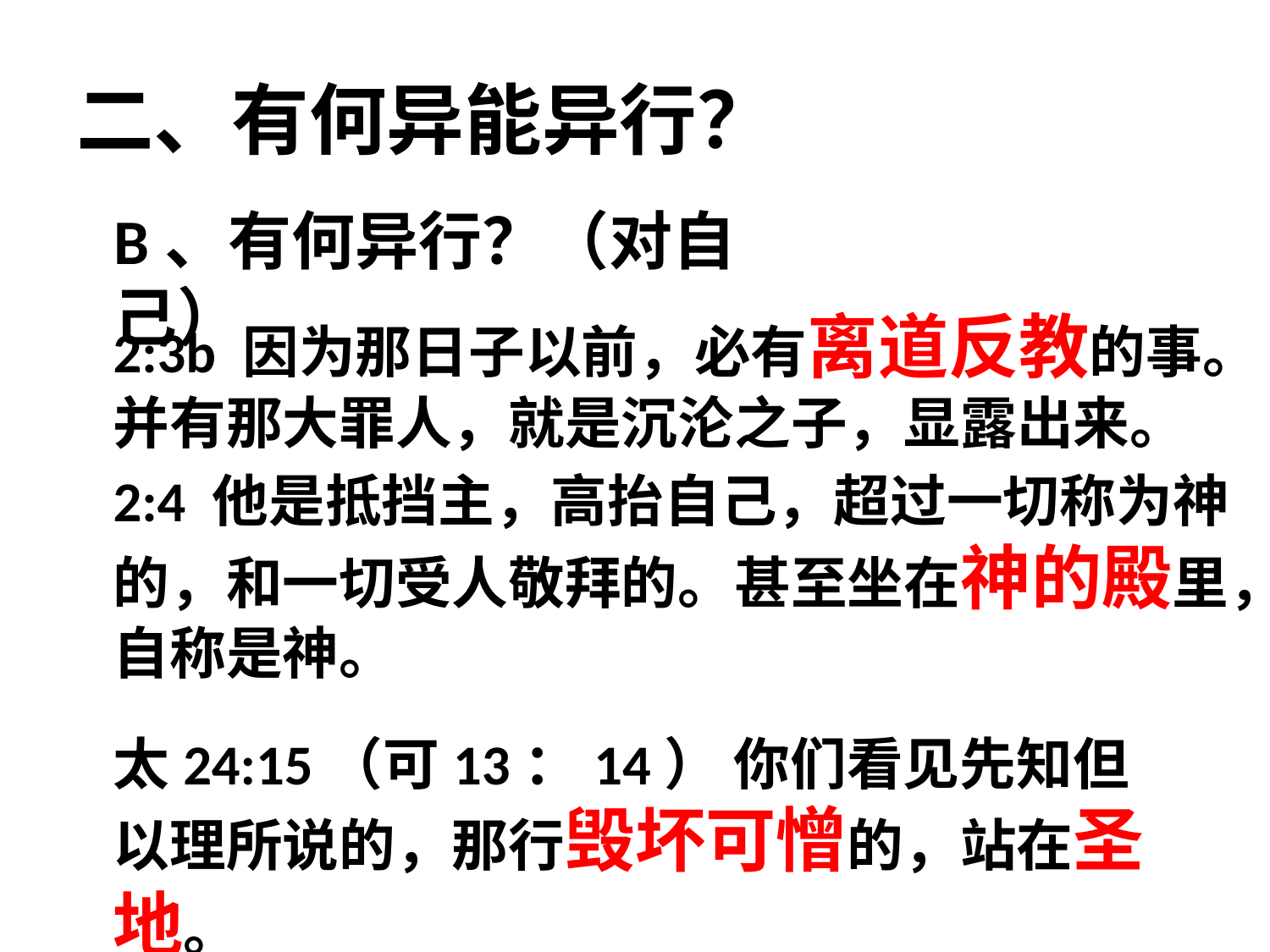

# 二、有何异能异行？
B、有何异行？（对自己）
2:3b 因为那日子以前，必有离道反教的事。并有那大罪人，就是沉沦之子，显露出来。
2:4 他是抵挡主，高抬自己，超过一切称为神的，和一切受人敬拜的。甚至坐在神的殿里，自称是神。
太24:15（可13：14） 你们看见先知但以理所说的，那行毁坏可憎的，站在圣地。